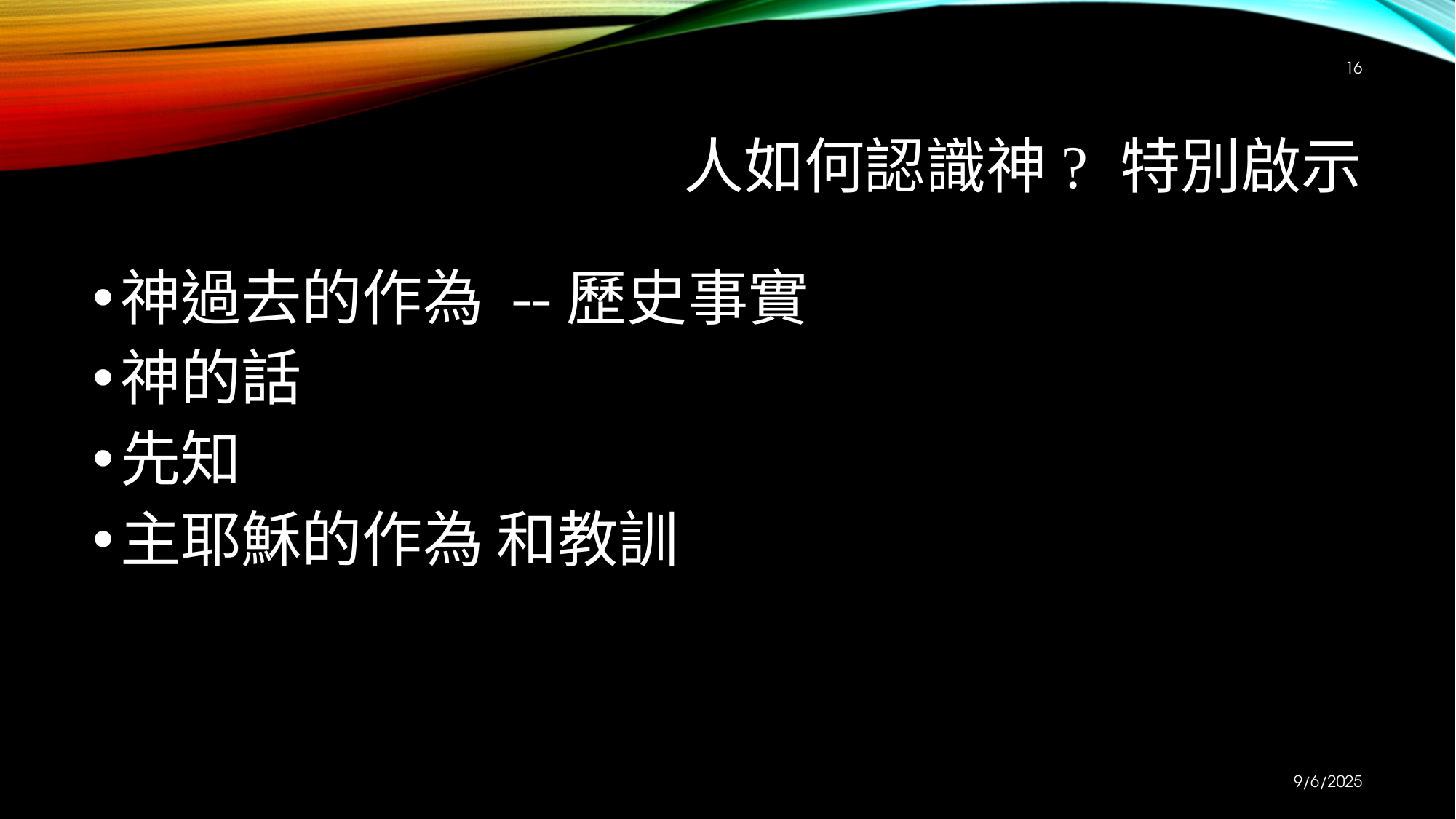

16
# 人如何認識神? 	特別啟示
神過去的作為 --歷史事實
神的話
先知
主耶穌的作為 和教訓
9/6/2025